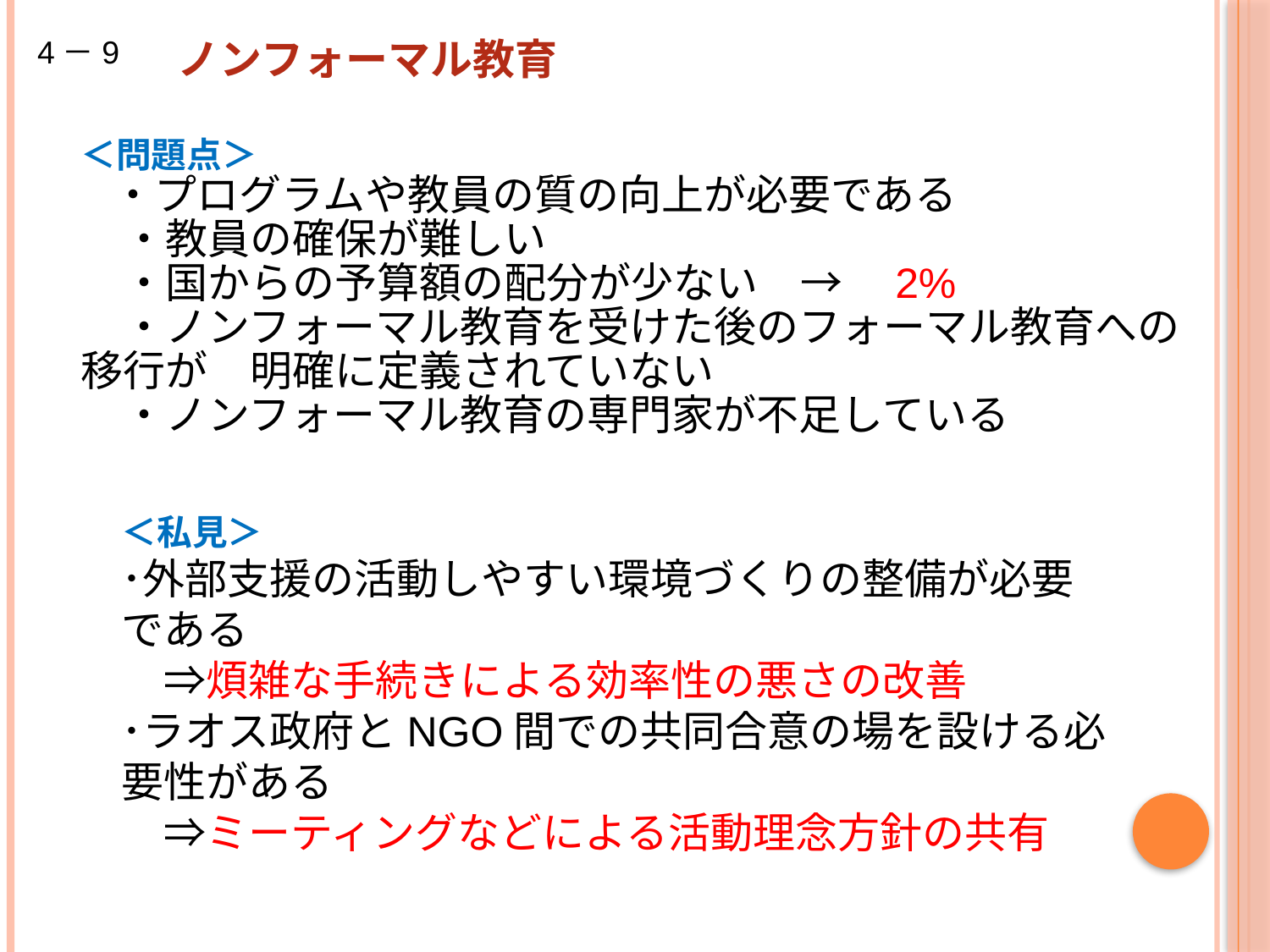

4－9
ノンフォーマル教育
＜問題点＞
　・プログラムや教員の質の向上が必要である
　・教員の確保が難しい
　・国からの予算額の配分が少ない　→　2%
　・ノンフォーマル教育を受けた後のフォーマル教育への移行が　明確に定義されていない
　・ノンフォーマル教育の専門家が不足している

＜私見＞
･外部支援の活動しやすい環境づくりの整備が必要である
　⇒煩雑な手続きによる効率性の悪さの改善
･ラオス政府とNGO間での共同合意の場を設ける必要性がある
　⇒ミーティングなどによる活動理念方針の共有